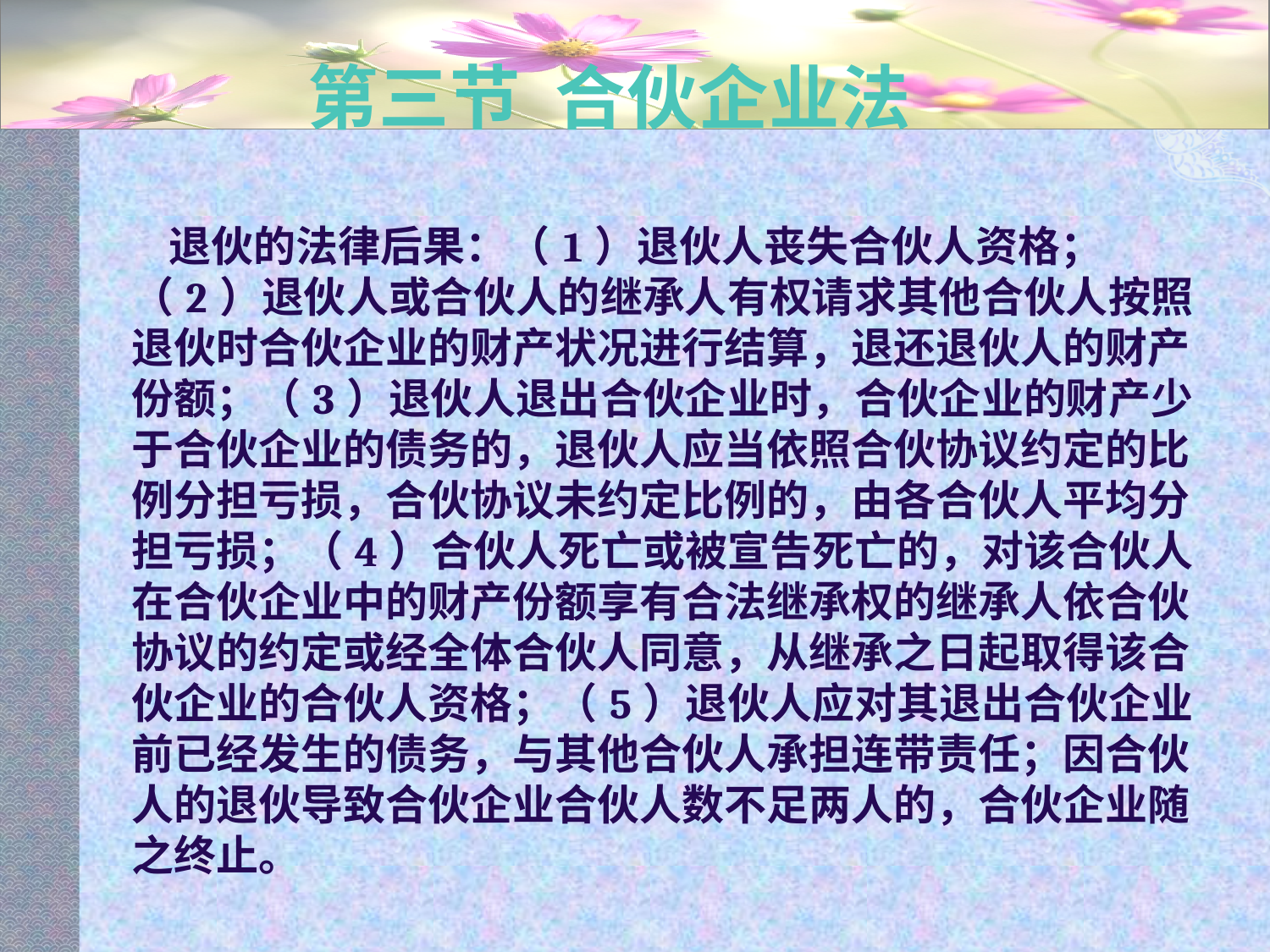

# 第三节  合伙企业法
退伙的法律后果：（1）退伙人丧失合伙人资格；（2）退伙人或合伙人的继承人有权请求其他合伙人按照退伙时合伙企业的财产状况进行结算，退还退伙人的财产份额；（3）退伙人退出合伙企业时，合伙企业的财产少于合伙企业的债务的，退伙人应当依照合伙协议约定的比例分担亏损，合伙协议未约定比例的，由各合伙人平均分担亏损；（4）合伙人死亡或被宣告死亡的，对该合伙人在合伙企业中的财产份额享有合法继承权的继承人依合伙协议的约定或经全体合伙人同意，从继承之日起取得该合伙企业的合伙人资格；（5）退伙人应对其退出合伙企业前已经发生的债务，与其他合伙人承担连带责任；因合伙人的退伙导致合伙企业合伙人数不足两人的，合伙企业随之终止。